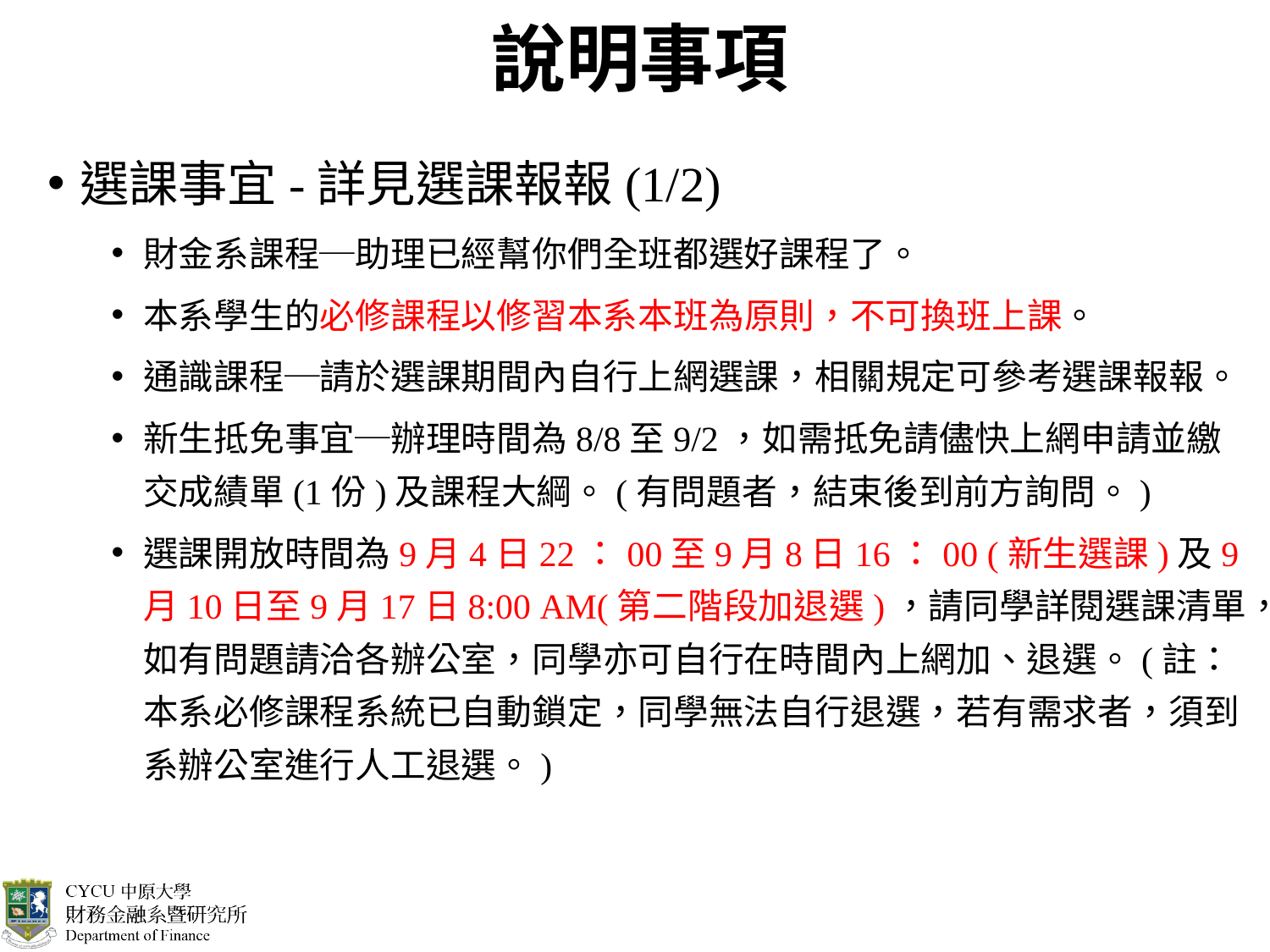

# 說明事項
選課事宜-詳見選課報報(1/2)
財金系課程─助理已經幫你們全班都選好課程了。
本系學生的必修課程以修習本系本班為原則，不可換班上課。
通識課程─請於選課期間內自行上網選課，相關規定可參考選課報報。
新生抵免事宜─辦理時間為8/8至9/2，如需抵免請儘快上網申請並繳交成績單(1份)及課程大綱。(有問題者，結束後到前方詢問。)
選課開放時間為9月4日22：00至9月8日16：00 (新生選課)及9月10日至9月17日8:00 AM(第二階段加退選)，請同學詳閱選課清單，如有問題請洽各辦公室，同學亦可自行在時間內上網加、退選。(註：本系必修課程系統已自動鎖定，同學無法自行退選，若有需求者，須到系辦公室進行人工退選。)